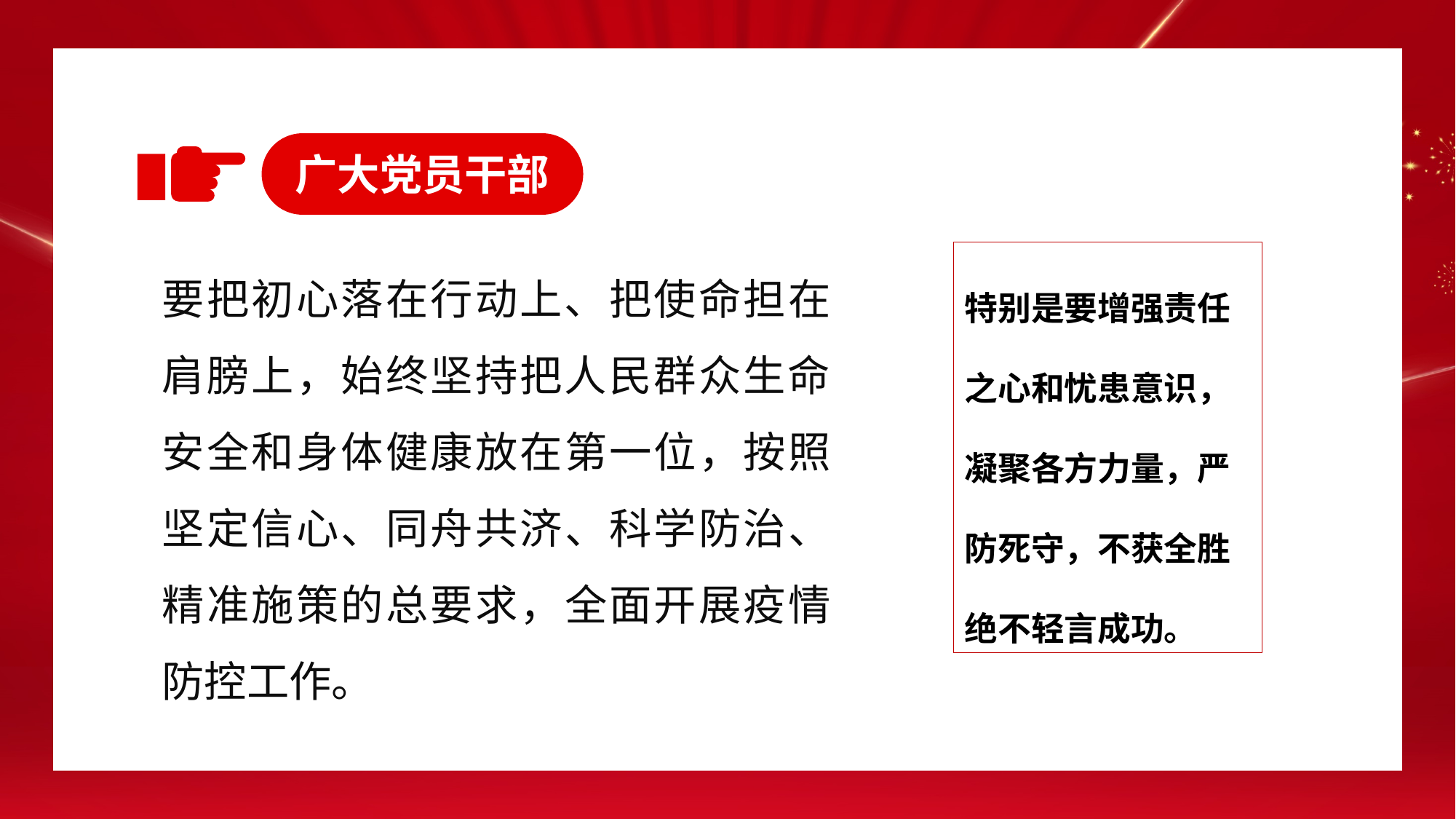

广大党员干部

要把初心落在行动上、把使命担在肩膀上，始终坚持把人民群众生命安全和身体健康放在第一位，按照坚定信心、同舟共济、科学防治、精准施策的总要求，全面开展疫情防控工作。
特别是要增强责任之心和忧患意识，凝聚各方力量，严防死守，不获全胜绝不轻言成功。